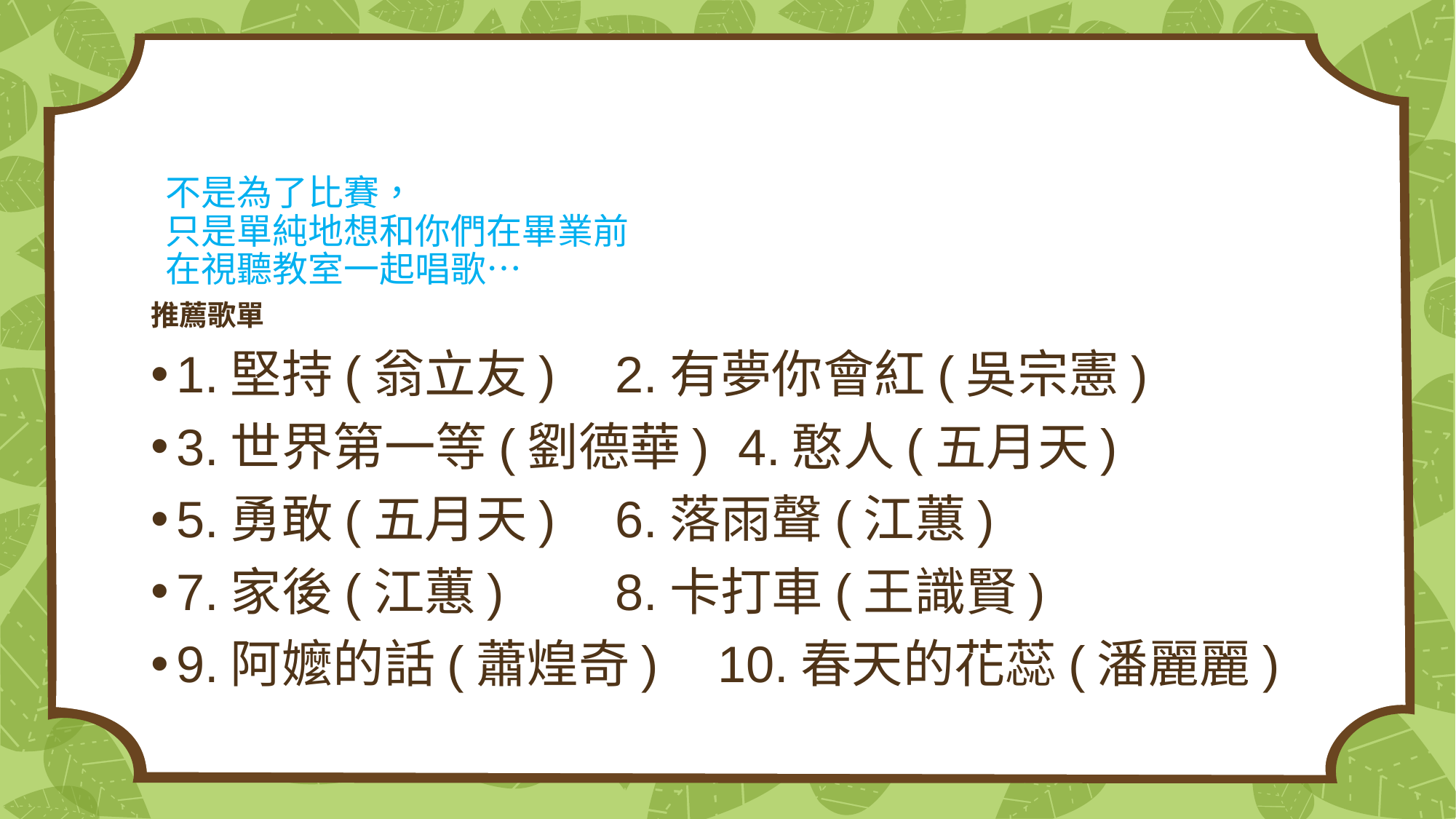

# 不是為了比賽， 只是單純地想和你們在畢業前 在視聽教室一起唱歌…
推薦歌單
1.堅持(翁立友)		  2.有夢你會紅(吳宗憲)
3.世界第一等(劉德華)  4.憨人(五月天)
5.勇敢(五月天)		  6.落雨聲(江蕙)
7.家後(江蕙)			  8.卡打車(王識賢)
9.阿嬤的話(蕭煌奇)	  10.春天的花蕊(潘麗麗)